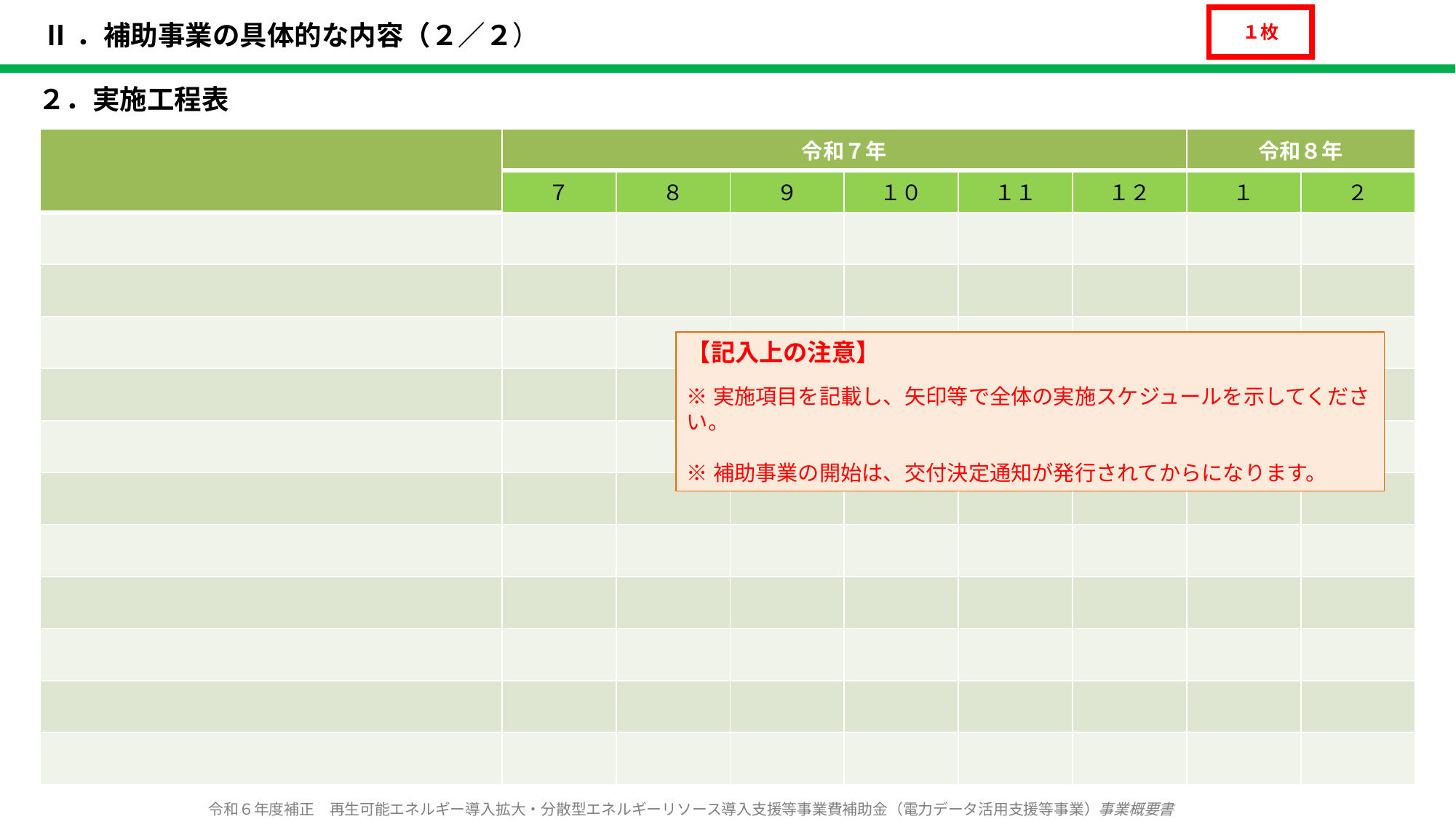

１枚
# Ⅱ．補助事業の具体的な内容（２／２）
２．実施工程表
|  | 令和７年 |  |  |  |  |  | 令和８年 |  |
| --- | --- | --- | --- | --- | --- | --- | --- | --- |
|  | ７ | ８ | ９ | １０ | １１ | １２ | １ | ２ |
|  |  |  |  |  |  |  |  |  |
|  |  |  |  |  |  |  |  |  |
|  |  |  |  |  |  |  |  |  |
|  |  |  |  |  |  |  |  |  |
|  |  |  |  |  |  |  |  |  |
|  |  |  |  |  |  |  |  |  |
|  |  |  |  |  |  |  |  |  |
|  |  |  |  |  |  |  |  |  |
|  |  |  |  |  |  |  |  |  |
|  |  |  |  |  |  |  |  |  |
|  |  |  |  |  |  |  |  |  |
【記入上の注意】

※実施項目を記載し、矢印等で全体の実施スケジュールを示してください。

※補助事業の開始は、交付決定通知が発行されてからになります。